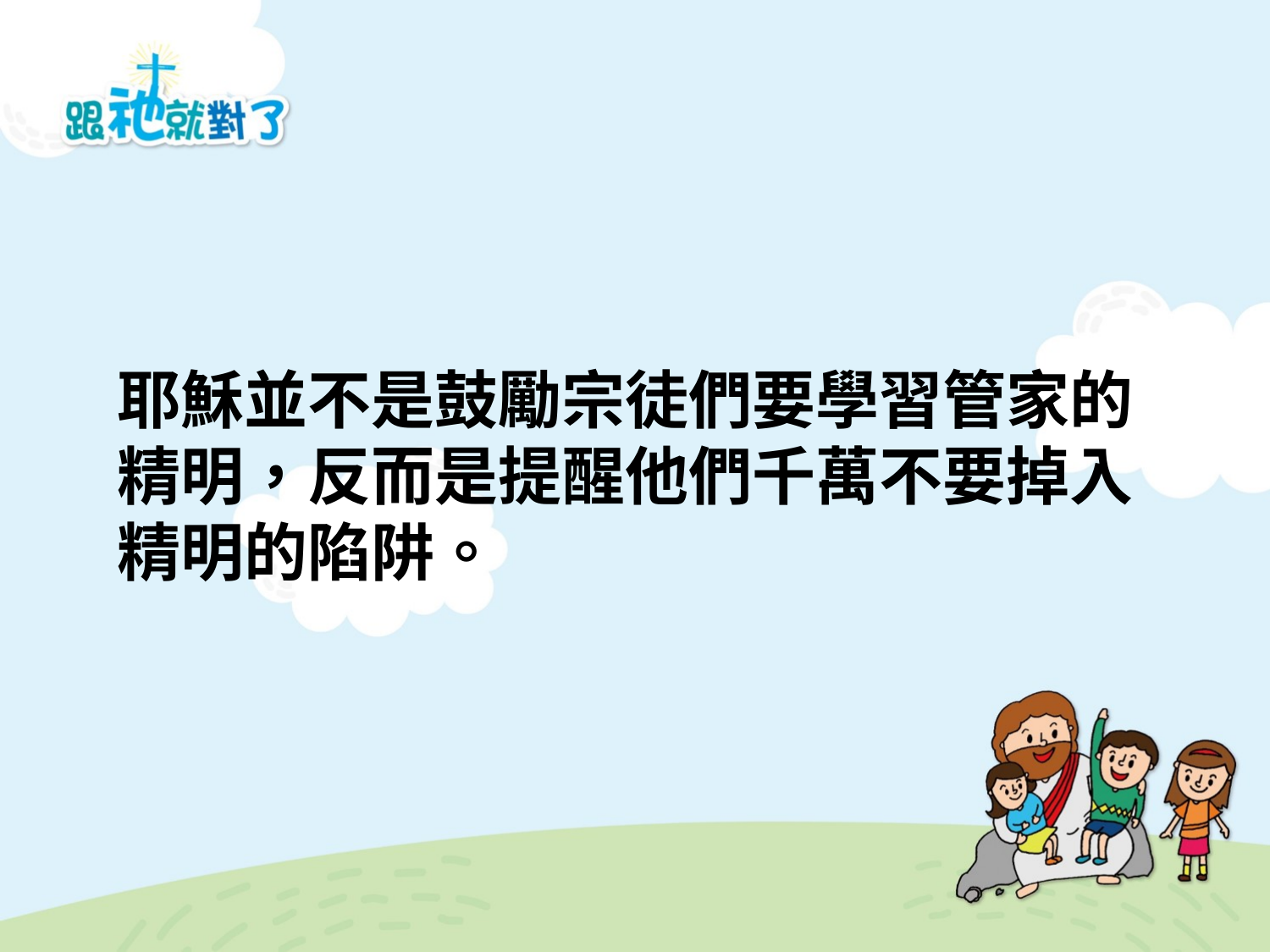

耶穌並不是鼓勵宗徒們要學習管家的精明，反而是提醒他們千萬不要掉入精明的陷阱。